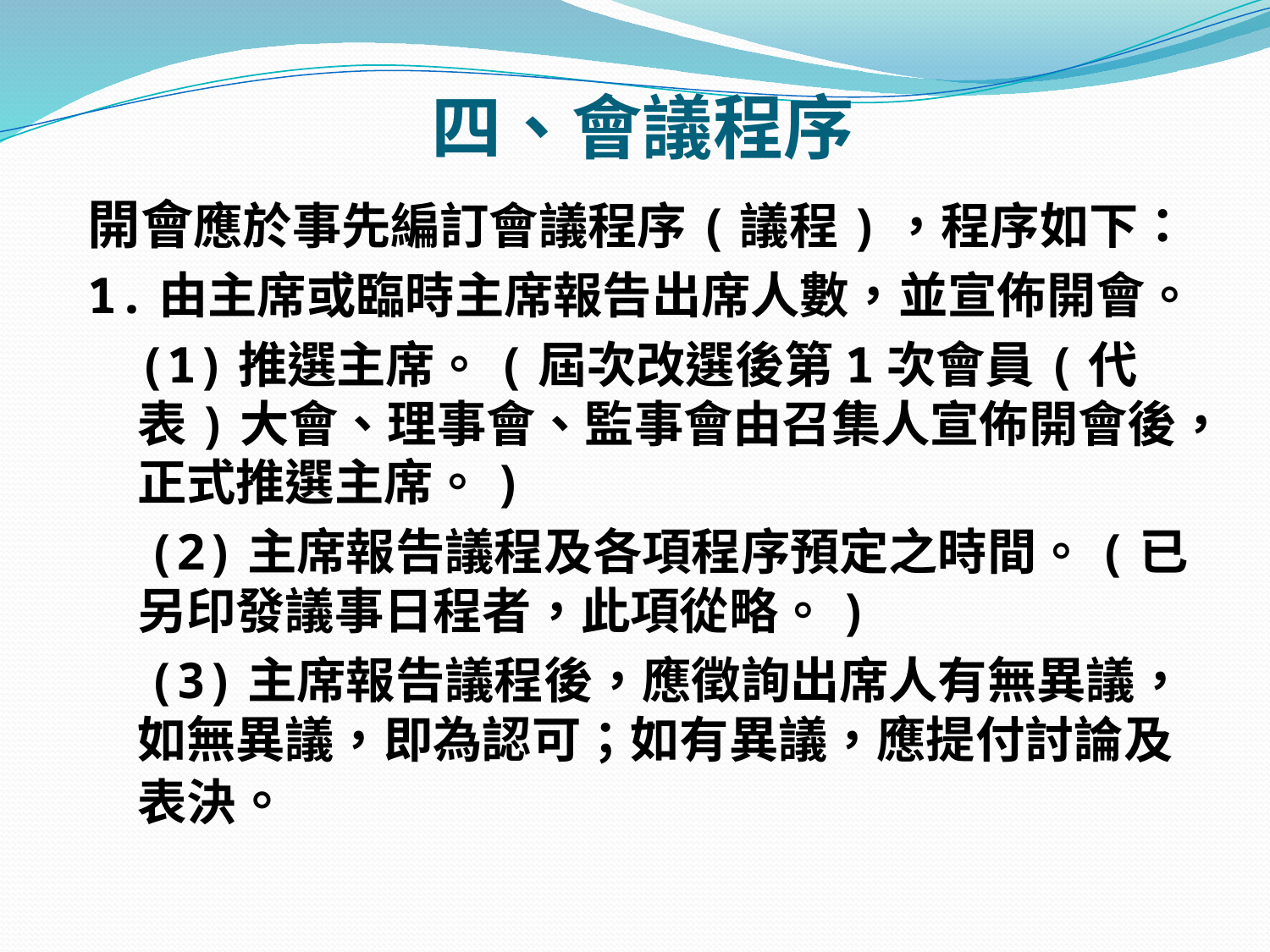

# 四、會議程序
開會應於事先編訂會議程序(議程)，程序如下：
1.由主席或臨時主席報告出席人數，並宣佈開會。
	(1)推選主席。(屆次改選後第1次會員(代表)大會、理事會、監事會由召集人宣佈開會後，正式推選主席。)
  (2)主席報告議程及各項程序預定之時間。(已另印發議事日程者，此項從略。)
  (3)主席報告議程後，應徵詢出席人有無異議，如無異議，即為認可；如有異議，應提付討論及表決。